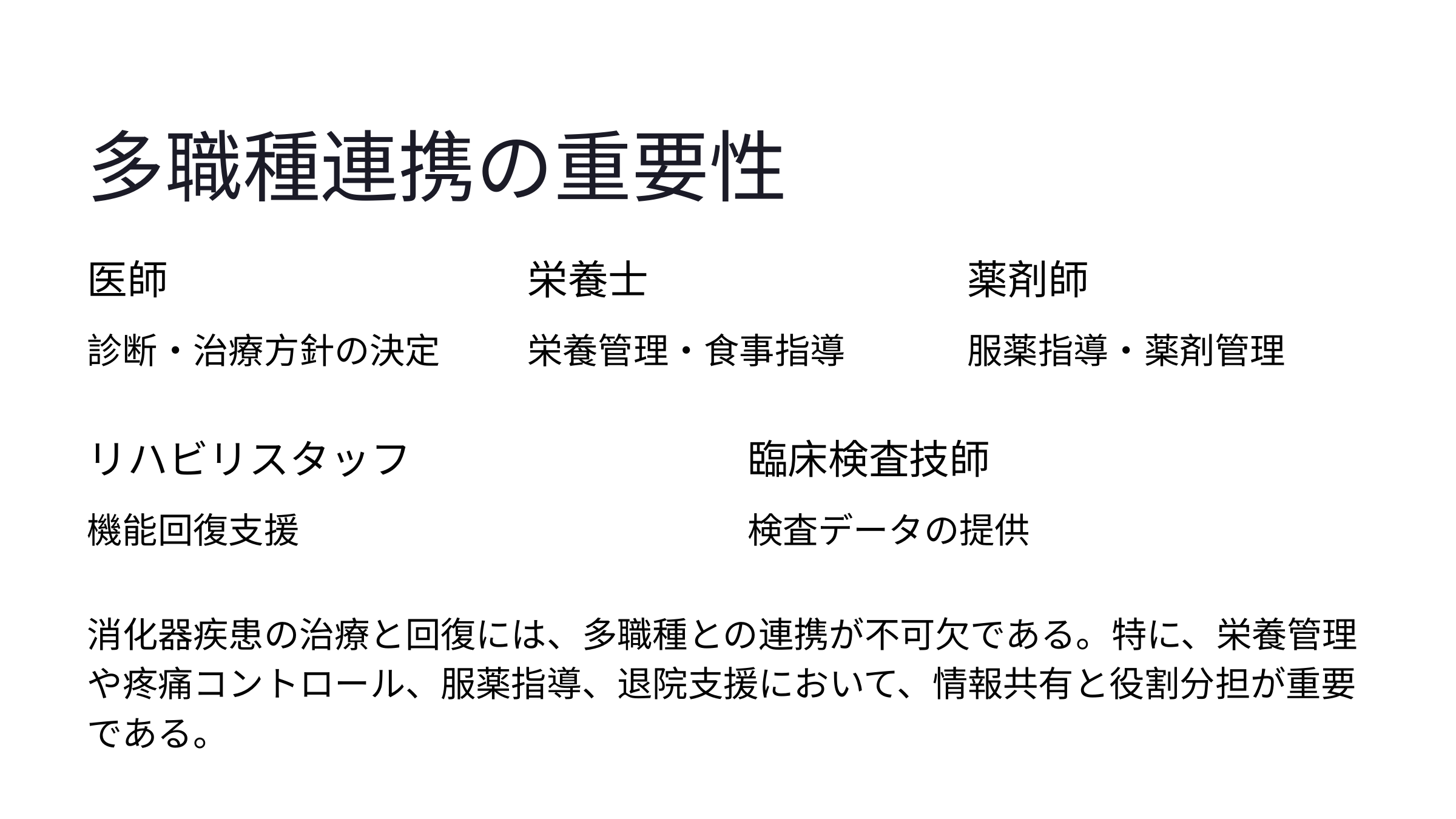

多職種連携の重要性
医師
栄養士
薬剤師
診断・治療方針の決定
栄養管理・食事指導
服薬指導・薬剤管理
リハビリスタッフ
臨床検査技師
機能回復支援
検査データの提供
消化器疾患の治療と回復には、多職種との連携が不可欠である。特に、栄養管理や疼痛コントロール、服薬指導、退院支援において、情報共有と役割分担が重要である。